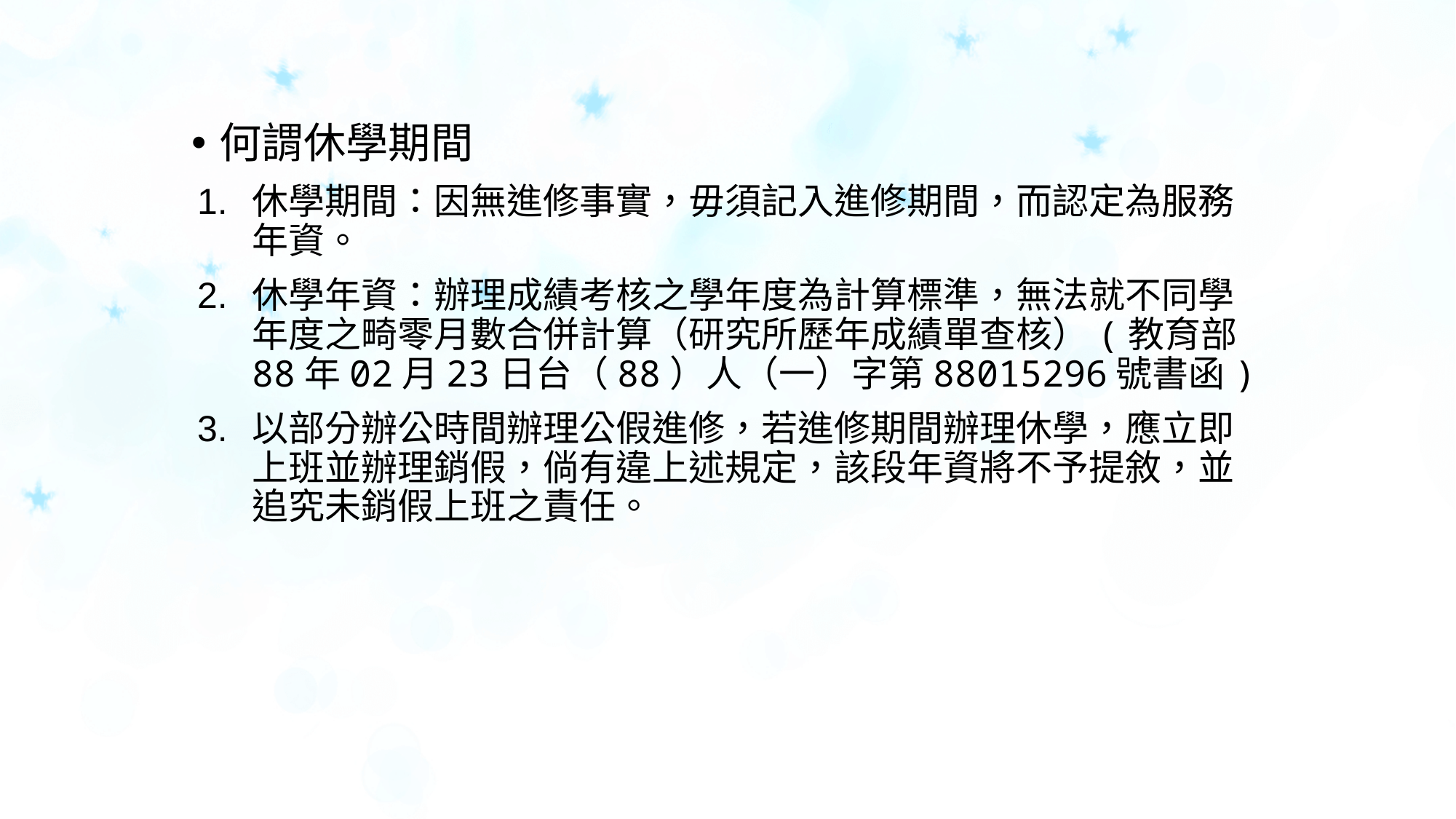

何謂休學期間
休學期間：因無進修事實，毋須記入進修期間，而認定為服務年資。
休學年資：辦理成績考核之學年度為計算標準，無法就不同學年度之畸零月數合併計算（研究所歷年成績單查核）(教育部 88年02月23日台（88）人（一）字第88015296號書函)
以部分辦公時間辦理公假進修，若進修期間辦理休學，應立即上班並辦理銷假，倘有違上述規定，該段年資將不予提敘，並追究未銷假上班之責任。